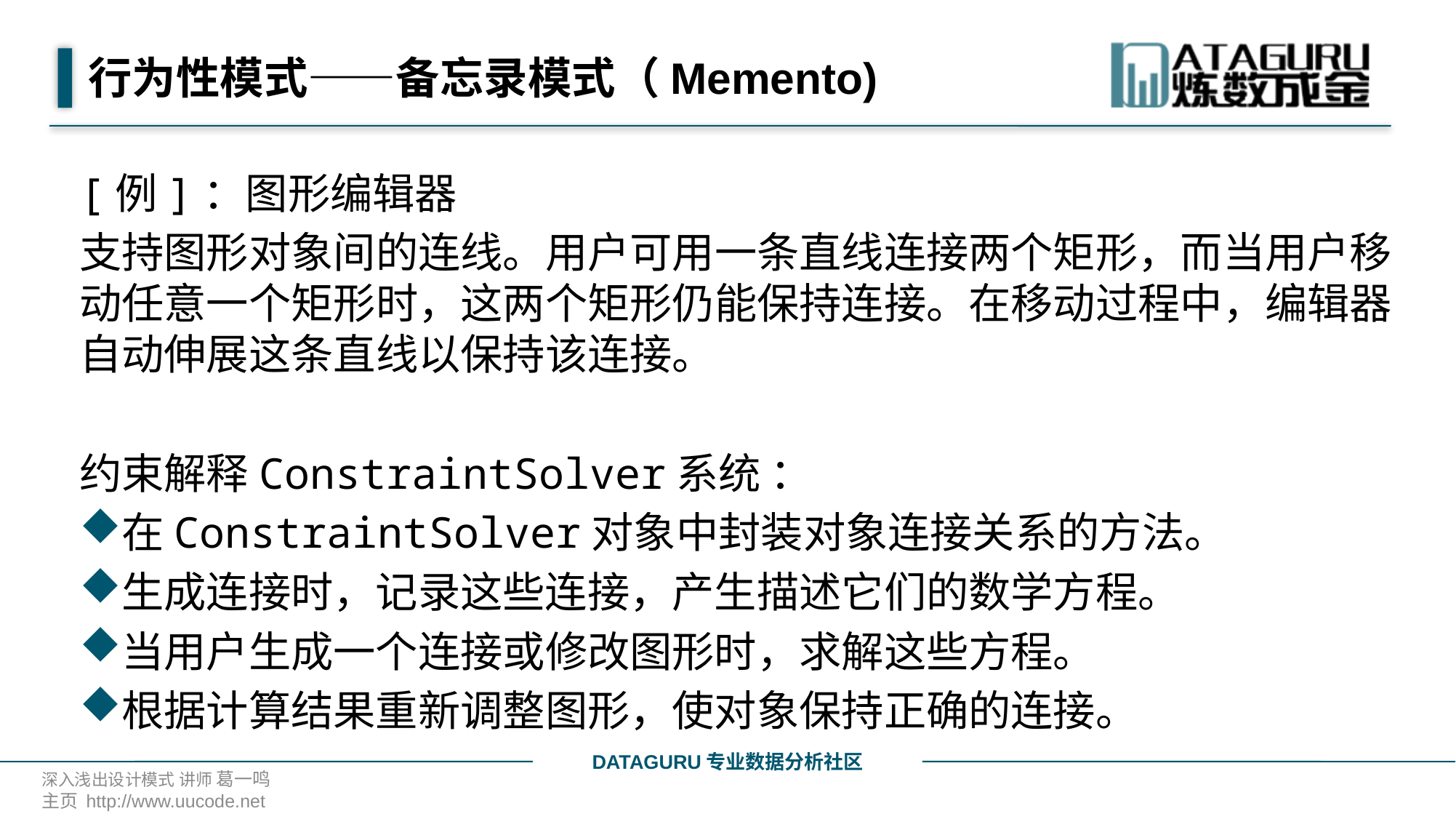

# 行为性模式——备忘录模式（Memento)
[例]：图形编辑器
支持图形对象间的连线。用户可用一条直线连接两个矩形，而当用户移动任意一个矩形时，这两个矩形仍能保持连接。在移动过程中，编辑器自动伸展这条直线以保持该连接。

约束解释ConstraintSolver系统 ：
在ConstraintSolver对象中封装对象连接关系的方法。
生成连接时，记录这些连接，产生描述它们的数学方程。
当用户生成一个连接或修改图形时，求解这些方程。
根据计算结果重新调整图形，使对象保持正确的连接。